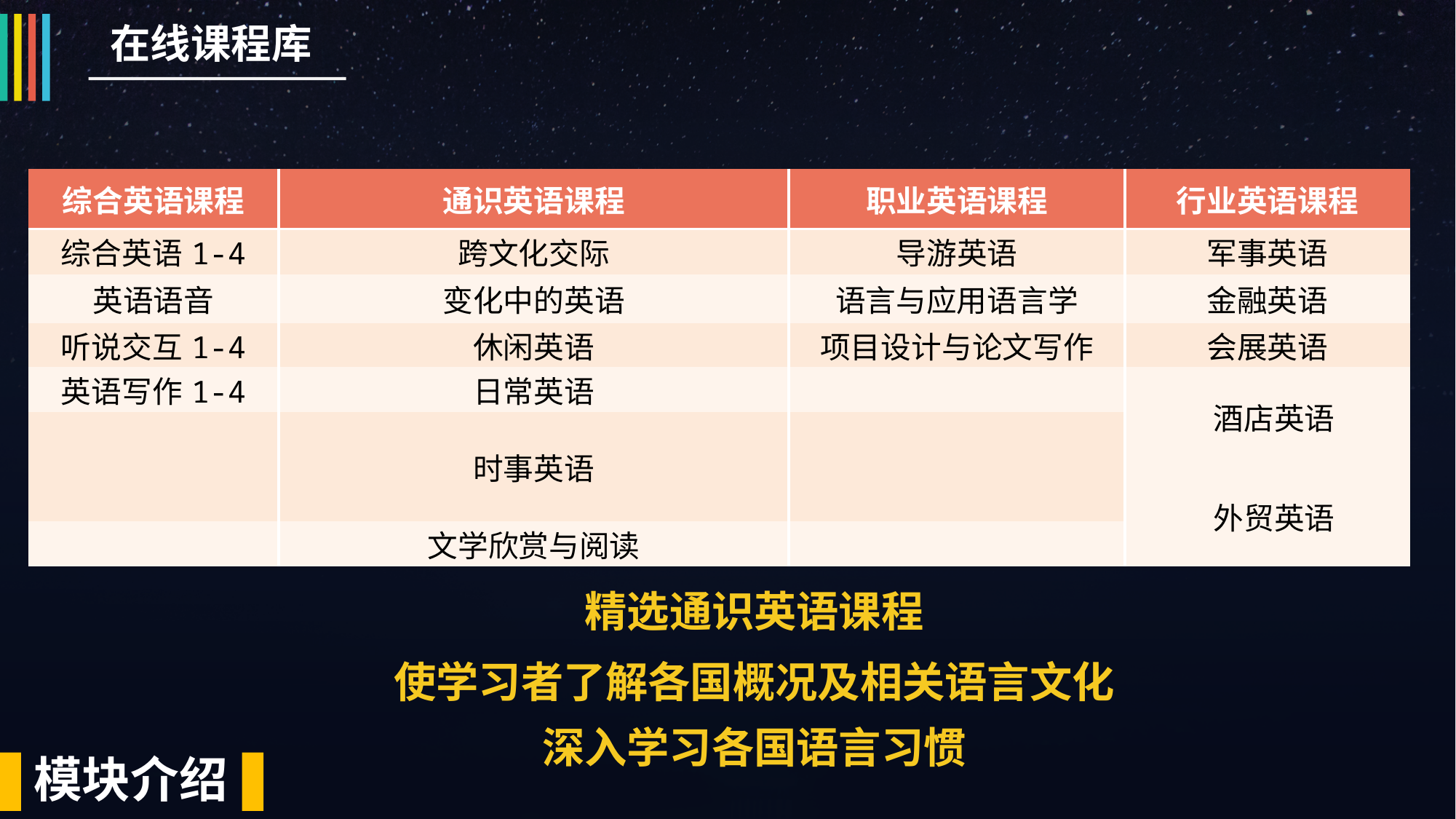

在线课程库

| 综合英语课程 | 通识英语课程 | 职业英语课程 | 行业英语课程 |
| --- | --- | --- | --- |
| 综合英语1-4 | 跨文化交际 | 导游英语 | 军事英语 |
| 英语语音 | 变化中的英语 | 语言与应用语言学 | 金融英语 |
| 听说交互1-4 | 休闲英语 | 项目设计与论文写作 | 会展英语 |
| 英语写作1-4 | 日常英语 |  | 酒店英语 |
|  | 时事英语 |  |  |
|  |  |  | 外贸英语 |
|  | 文学欣赏与阅读 |  |  |
精选通识英语课程
使学习者了解各国概况及相关语言文化深入学习各国语言习惯
模块介绍